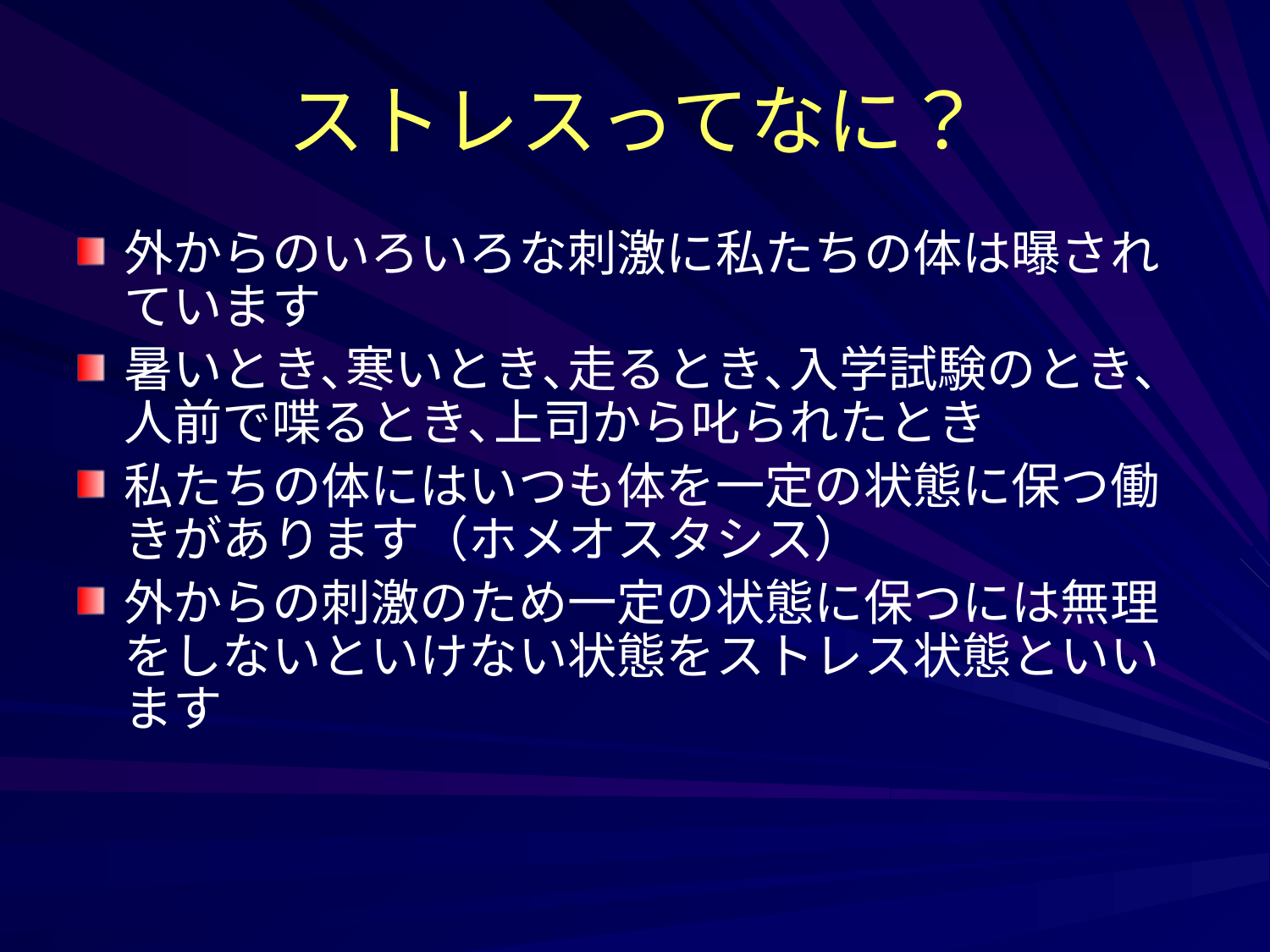

# ストレスってなに？
外からのいろいろな刺激に私たちの体は曝されています
暑いとき､寒いとき､走るとき､入学試験のとき､人前で喋るとき､上司から叱られたとき
私たちの体にはいつも体を一定の状態に保つ働きがあります（ホメオスタシス）
外からの刺激のため一定の状態に保つには無理をしないといけない状態をストレス状態といいます